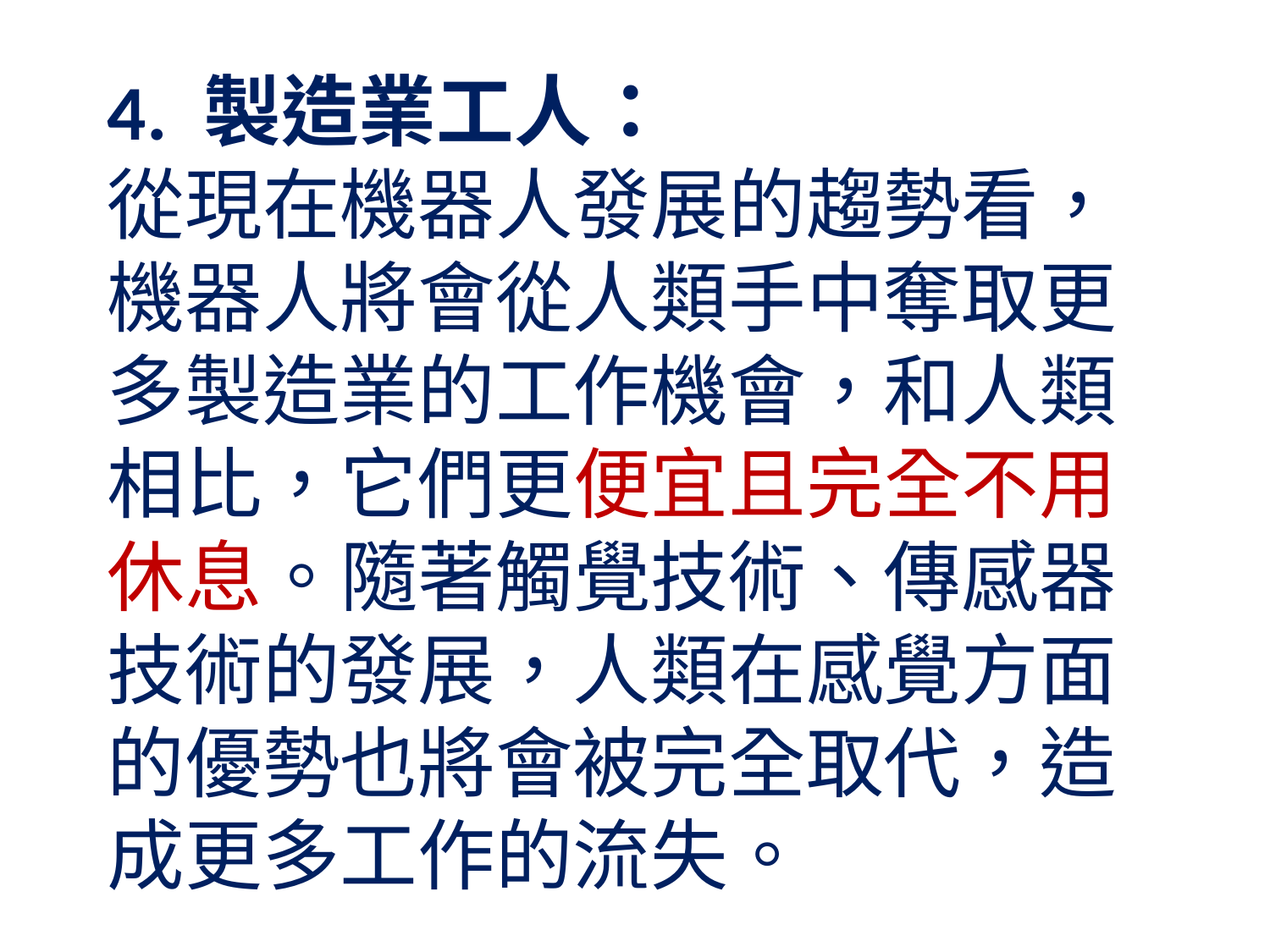

4. 製造業工人：
從現在機器人發展的趨勢看，機器人將會從人類手中奪取更多製造業的工作機會，和人類相比，它們更便宜且完全不用休息。隨著觸覺技術、傳感器技術的發展，人類在感覺方面的優勢也將會被完全取代，造成更多工作的流失。